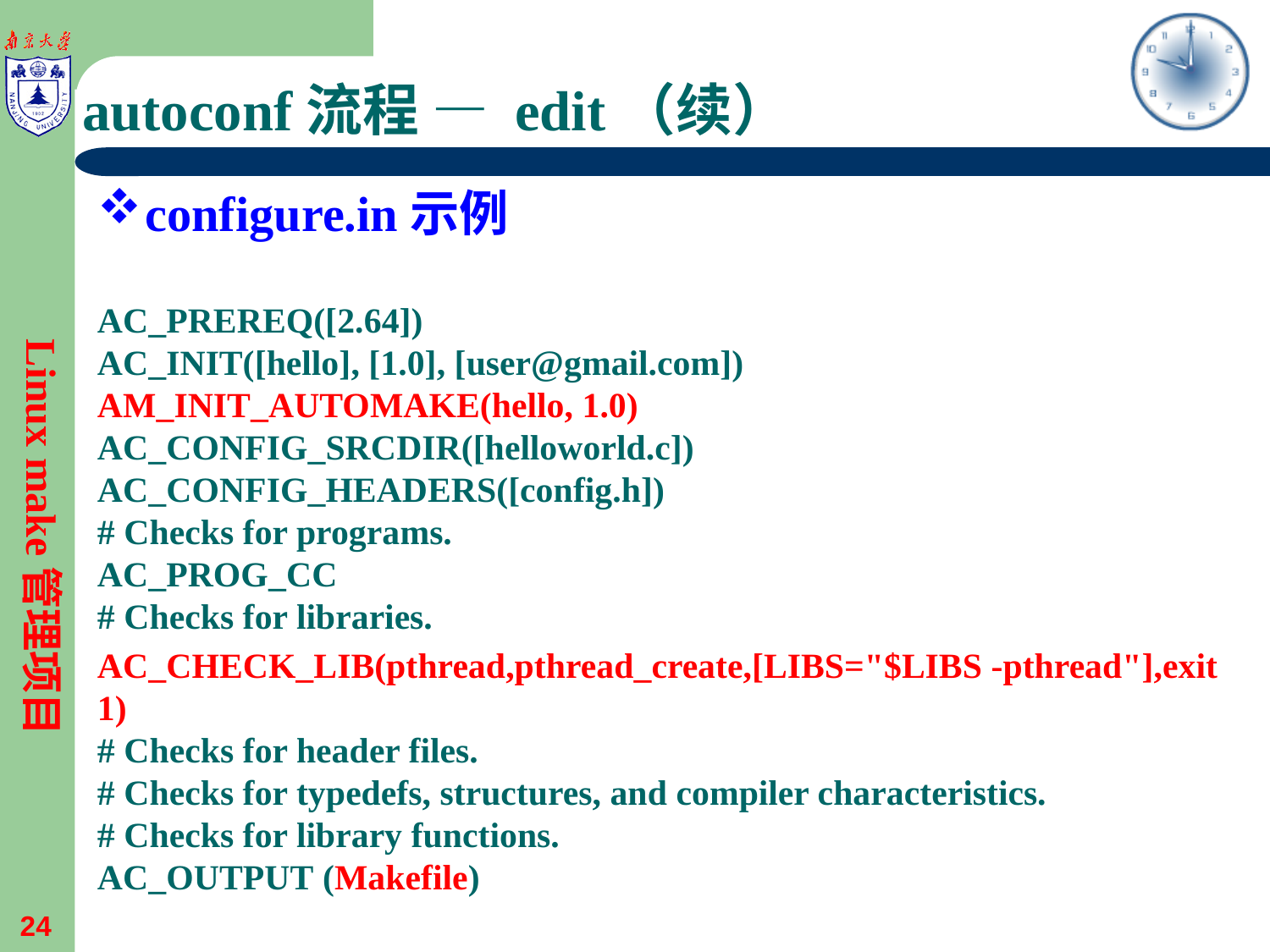

# autoconf流程 — edit（续）
configure.in示例
AC_PREREQ([2.64])
AC_INIT([hello], [1.0], [user@gmail.com])
AM_INIT_AUTOMAKE(hello, 1.0)
AC_CONFIG_SRCDIR([helloworld.c])
AC_CONFIG_HEADERS([config.h])
# Checks for programs.
AC_PROG_CC
# Checks for libraries.
AC_CHECK_LIB(pthread,pthread_create,[LIBS="$LIBS -pthread"],exit 1)
# Checks for header files.
# Checks for typedefs, structures, and compiler characteristics.
# Checks for library functions.
AC_OUTPUT (Makefile)
Linux make管理项目
24